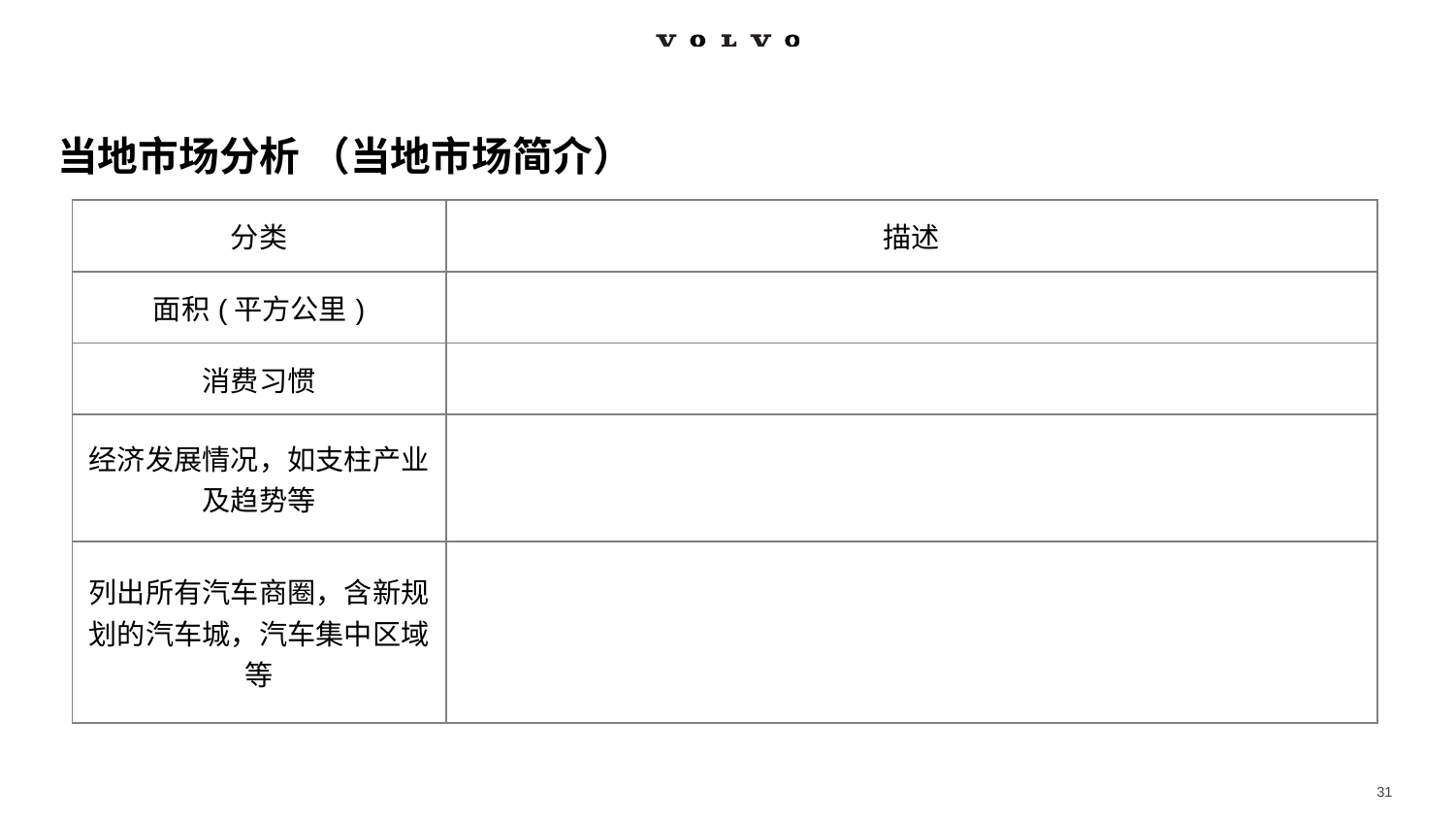

# 当地市场分析 （当地市场简介）
| 分类 | 描述 |
| --- | --- |
| 面积(平方公里) |  |
| 消费习惯 |  |
| 经济发展情况，如支柱产业及趋势等 |  |
| 列出所有汽车商圈，含新规划的汽车城，汽车集中区域等 |  |
31